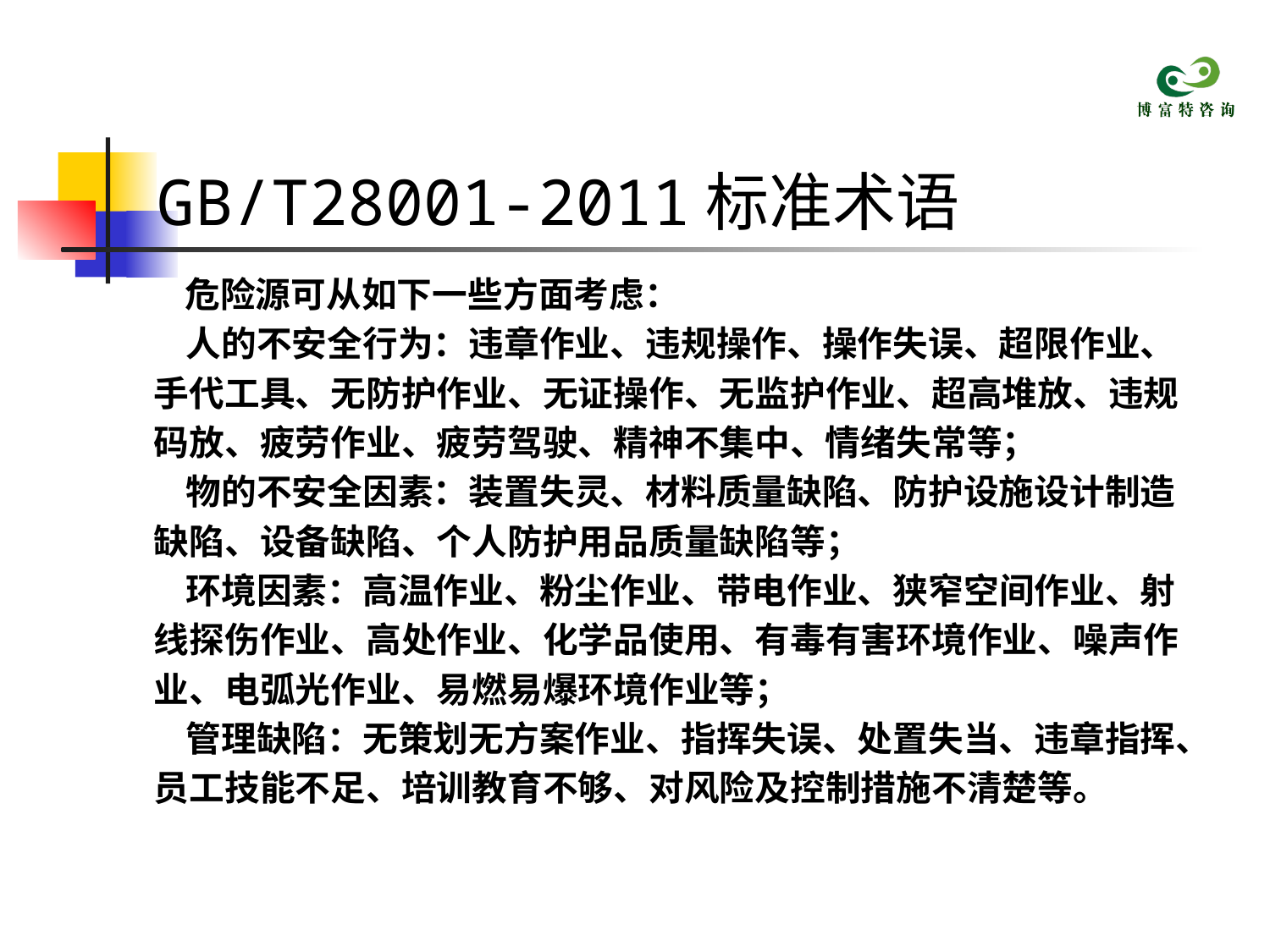

# GB/T28001-2011标准术语
     危险源可从如下一些方面考虑：
     人的不安全行为：违章作业、违规操作、操作失误、超限作业、
 手代工具、无防护作业、无证操作、无监护作业、超高堆放、违规
 码放、疲劳作业、疲劳驾驶、精神不集中、情绪失常等；
     物的不安全因素：装置失灵、材料质量缺陷、防护设施设计制造
 缺陷、设备缺陷、个人防护用品质量缺陷等；
     环境因素：高温作业、粉尘作业、带电作业、狭窄空间作业、射
 线探伤作业、高处作业、化学品使用、有毒有害环境作业、噪声作
 业、电弧光作业、易燃易爆环境作业等；
     管理缺陷：无策划无方案作业、指挥失误、处置失当、违章指挥、
 员工技能不足、培训教育不够、对风险及控制措施不清楚等。
13